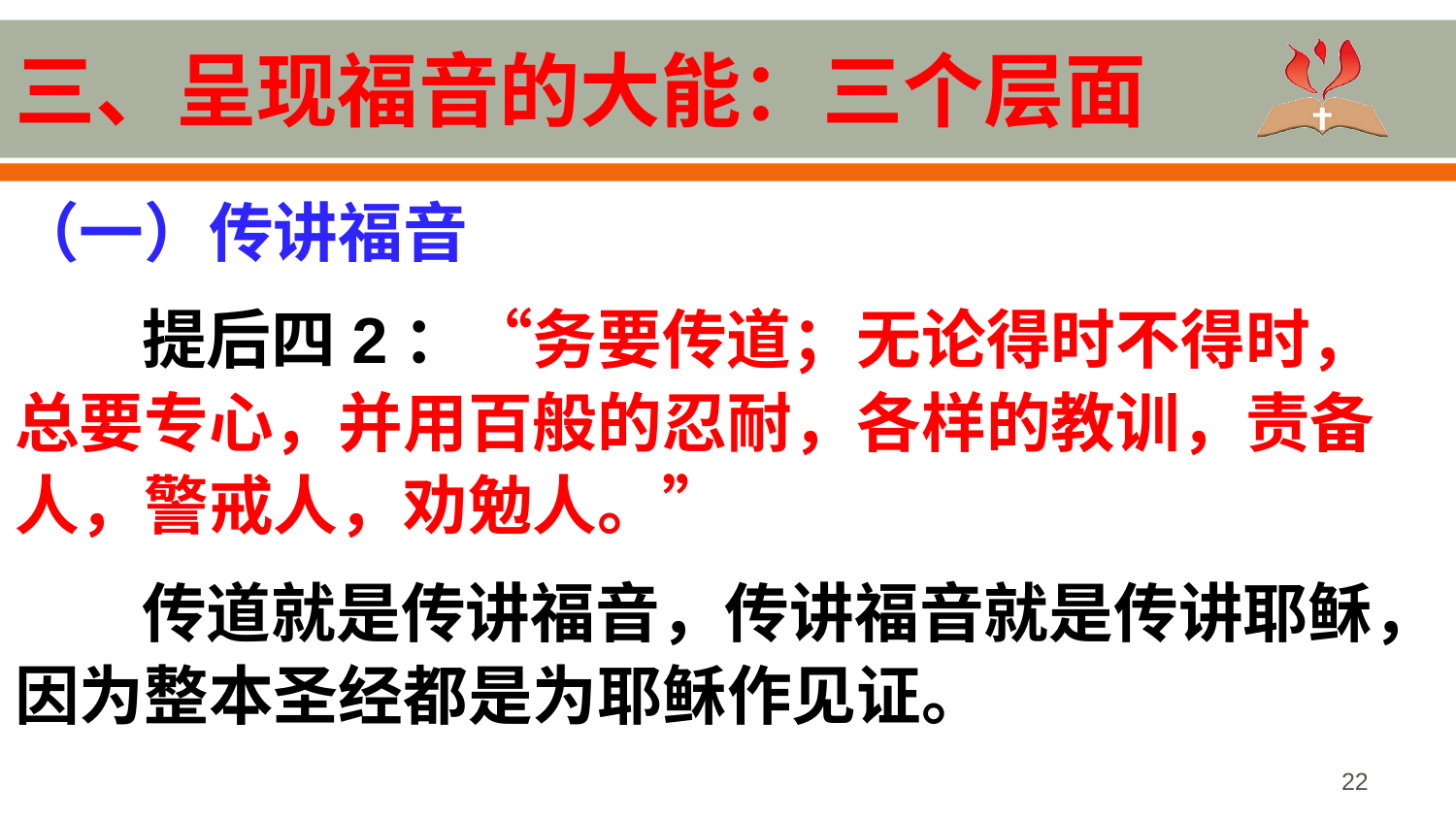

# 三、呈现福音的大能：三个层面
（一）传讲福音
提后四2：“务要传道；无论得时不得时，总要专心，并用百般的忍耐，各样的教训，责备人，警戒人，劝勉人。”
传道就是传讲福音，传讲福音就是传讲耶稣，因为整本圣经都是为耶稣作见证。

22